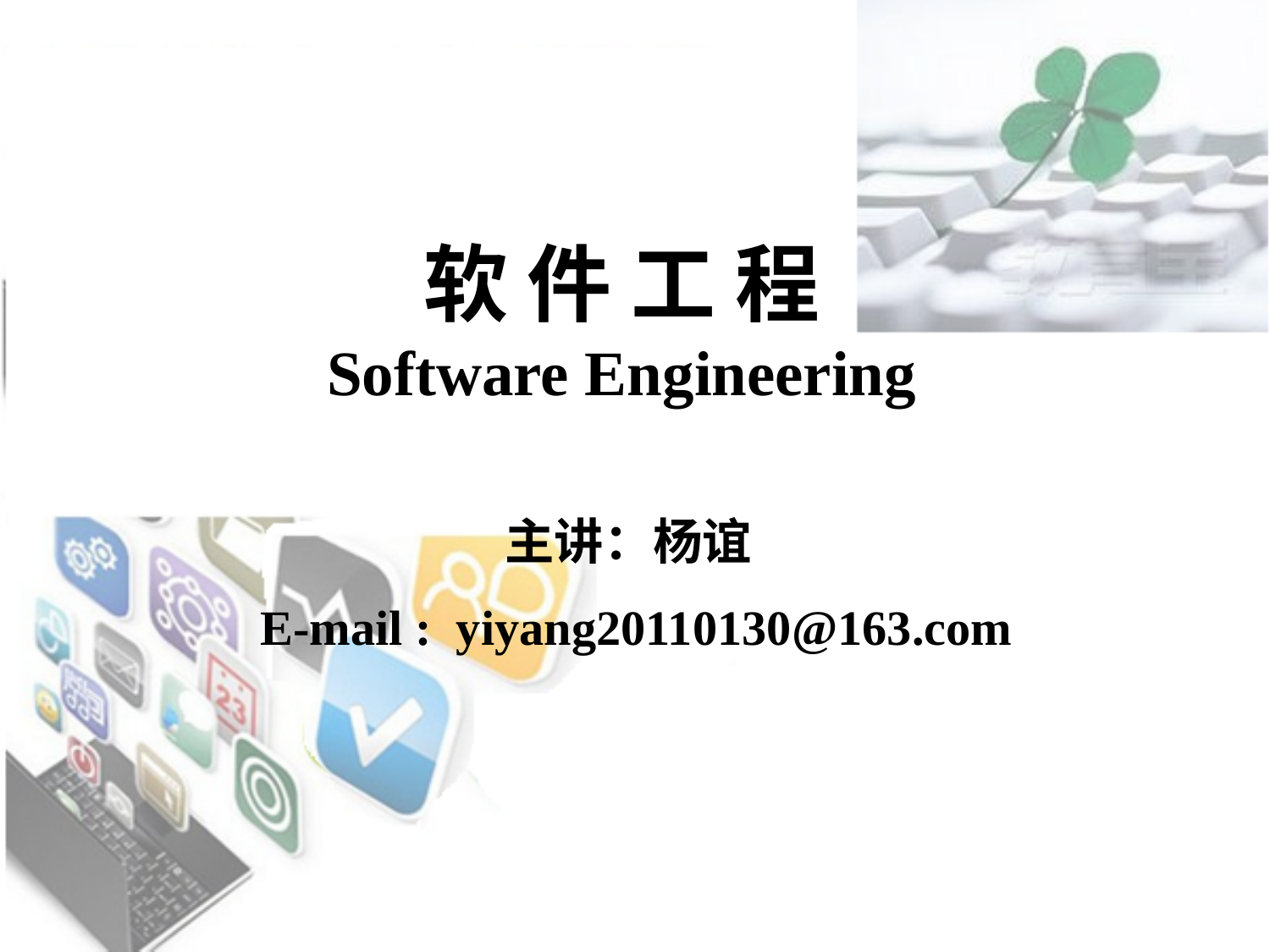

# 软 件 工 程 Software Engineering
主讲：杨谊
 E-mail :  yiyang20110130@163.com